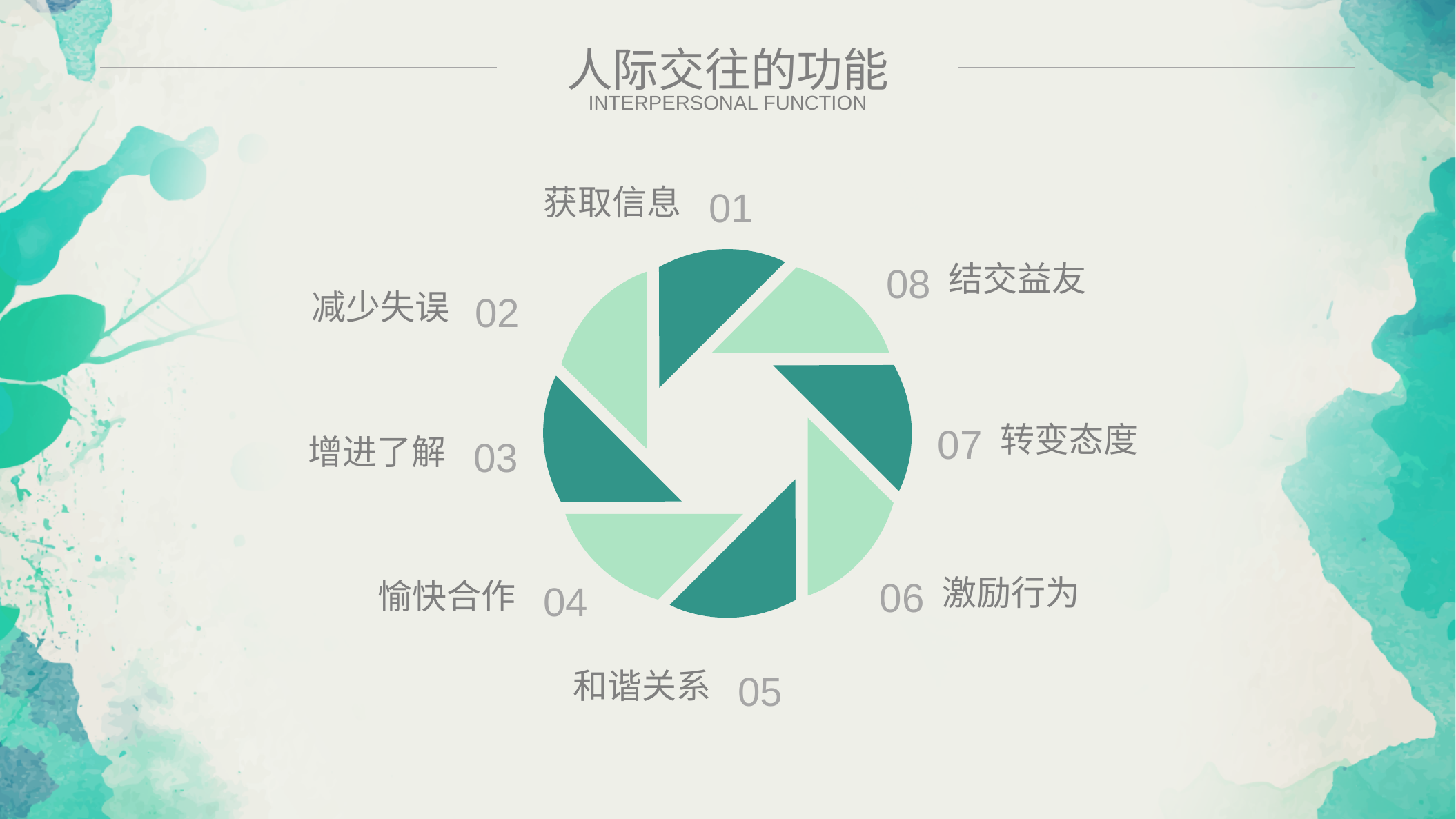

人际交往的功能
INTERPERSONAL FUNCTION
01
获取信息

08
结交益友
02
减少失误
07
转变态度
03
增进了解
06
04
激励行为
愉快合作
05
和谐关系